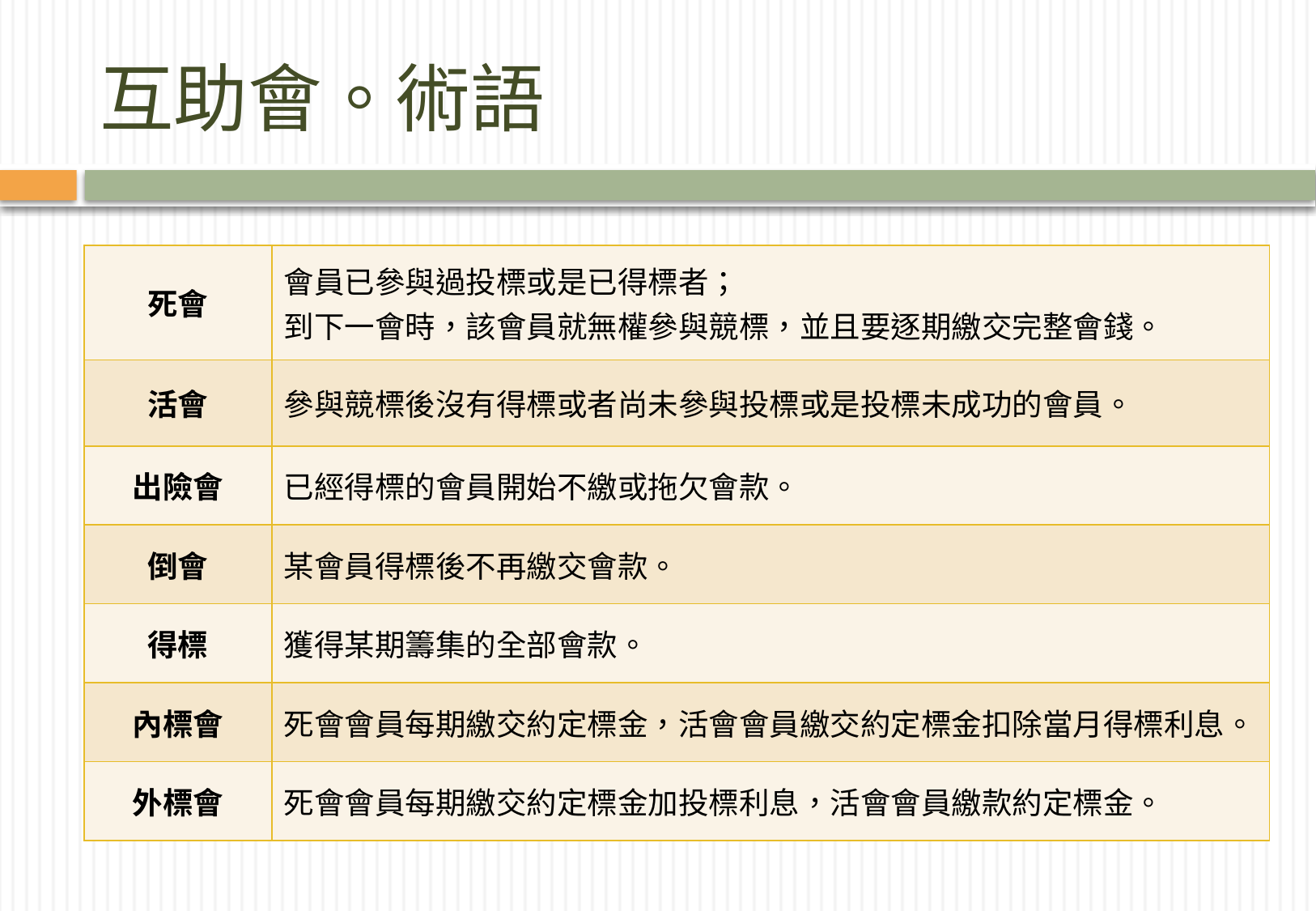

# 互助會。術語

| 死會 | 會員已參與過投標或是已得標者； 到下一會時，該會員就無權參與競標，並且要逐期繳交完整會錢。 |
| --- | --- |
| 活會 | 參與競標後沒有得標或者尚未參與投標或是投標未成功的會員。 |
| 出險會 | 已經得標的會員開始不繳或拖欠會款。 |
| 倒會 | 某會員得標後不再繳交會款。 |
| 得標 | 獲得某期籌集的全部會款。 |
| 內標會 | 死會會員每期繳交約定標金，活會會員繳交約定標金扣除當月得標利息。 |
| 外標會 | 死會會員每期繳交約定標金加投標利息，活會會員繳款約定標金。 |